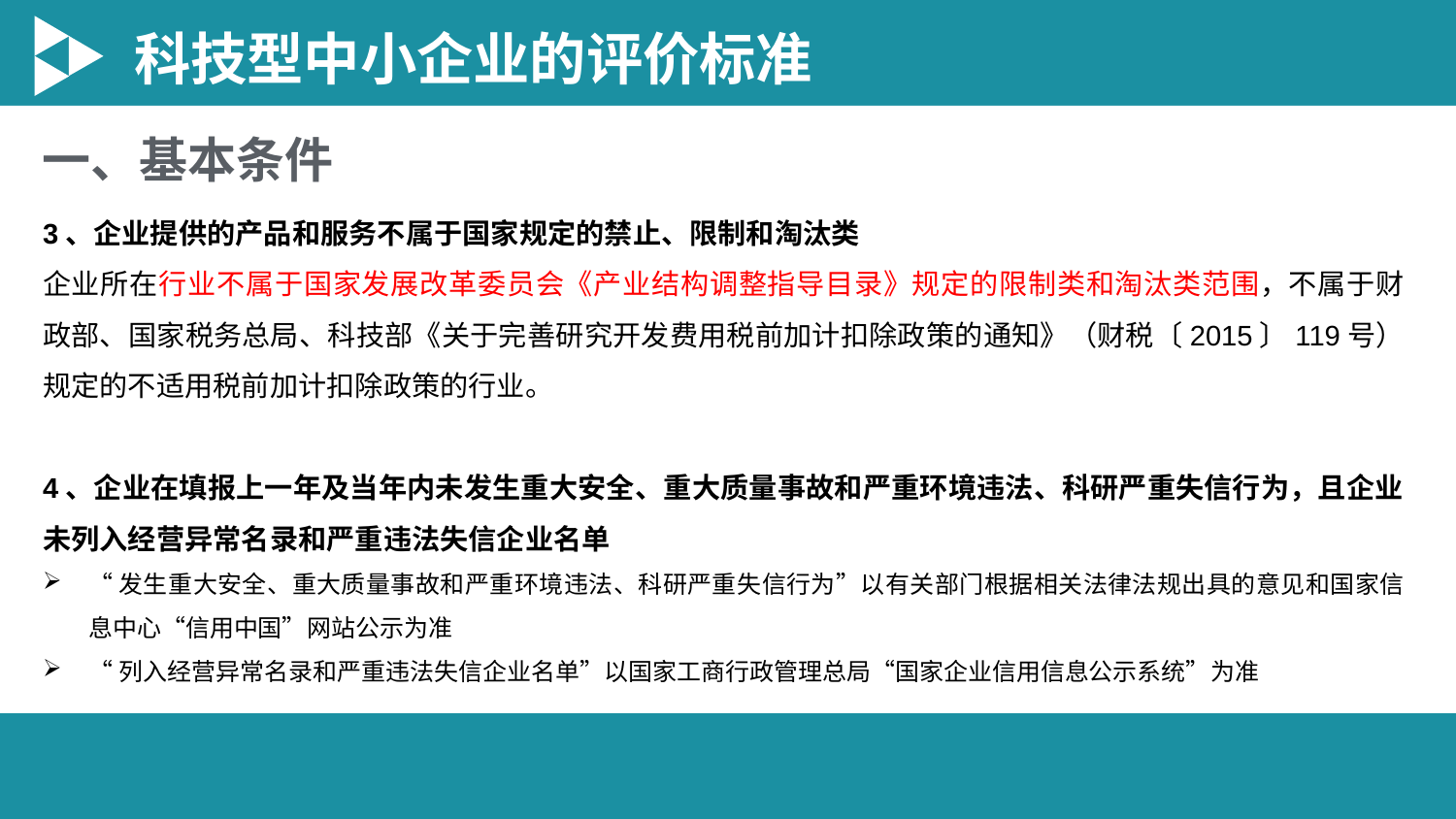

科技型中小企业的评价标准
一、基本条件
3、企业提供的产品和服务不属于国家规定的禁止、限制和淘汰类
企业所在行业不属于国家发展改革委员会《产业结构调整指导目录》规定的限制类和淘汰类范围，不属于财政部、国家税务总局、科技部《关于完善研究开发费用税前加计扣除政策的通知》（财税〔2015〕119号）规定的不适用税前加计扣除政策的行业。

4、企业在填报上一年及当年内未发生重大安全、重大质量事故和严重环境违法、科研严重失信行为，且企业未列入经营异常名录和严重违法失信企业名单
“发生重大安全、重大质量事故和严重环境违法、科研严重失信行为”以有关部门根据相关法律法规出具的意见和国家信息中心“信用中国”网站公示为准
“列入经营异常名录和严重违法失信企业名单”以国家工商行政管理总局“国家企业信用信息公示系统”为准